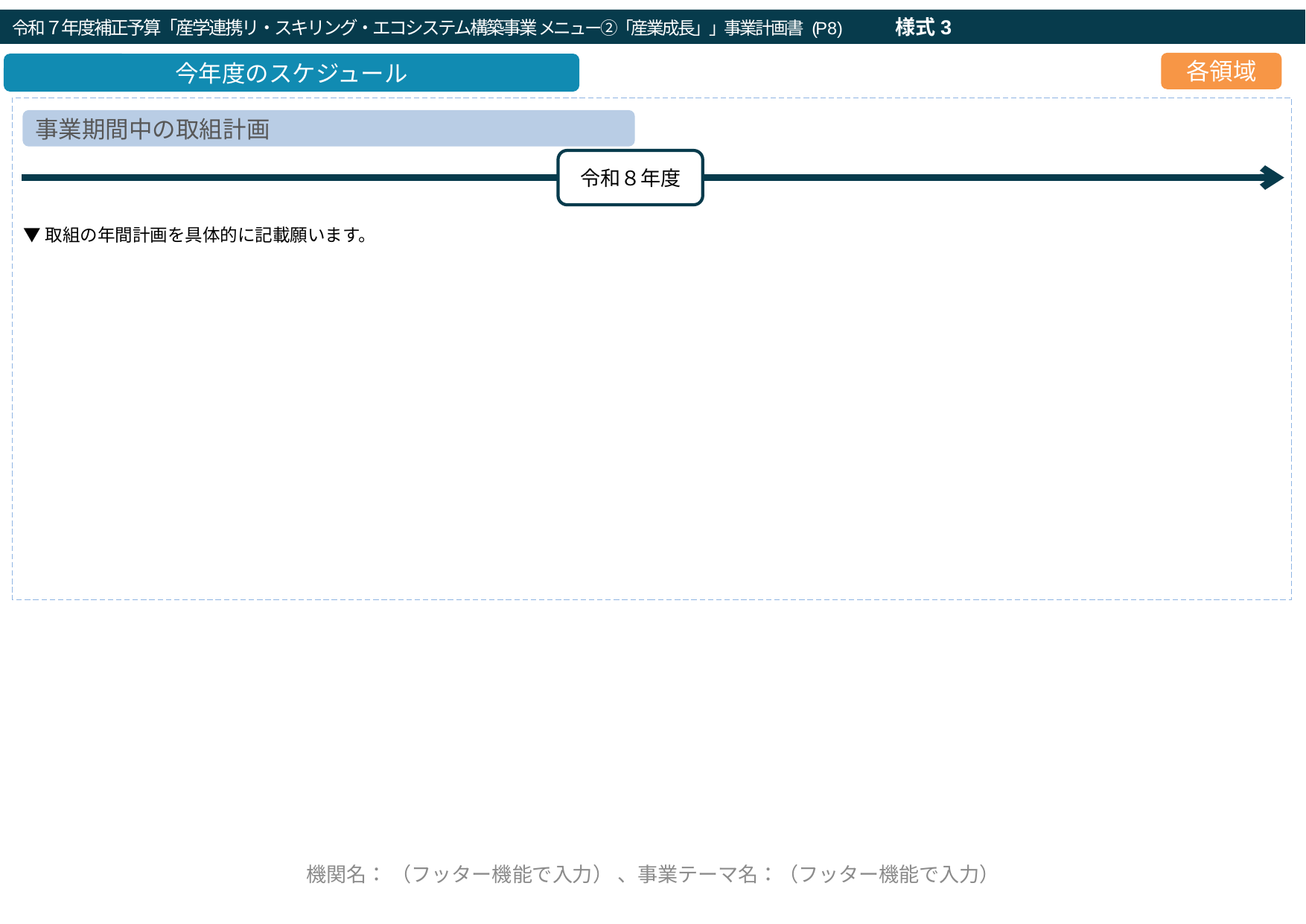

令和７年度補正予算「産学連携リ・スキリング・エコシステム構築事業メニュー②「産業成長」」事業計画書 (P8)　　　様式3
令和２年度「就職・転職支援のための大学リカレント教育推進事業（就職・転職支援のためのリカレント教育プログラムの開発・実施）」企画提案書（a：求職支援）(P8)
各領域
今年度のスケジュール

▼取組の年間計画を具体的に記載願います。

事業期間中の取組計画
令和８年度
←フッターを以後のページ全てに必ず記入
機関名： （フッター機能で入力） 、事業テーマ名：（フッター機能で入力）